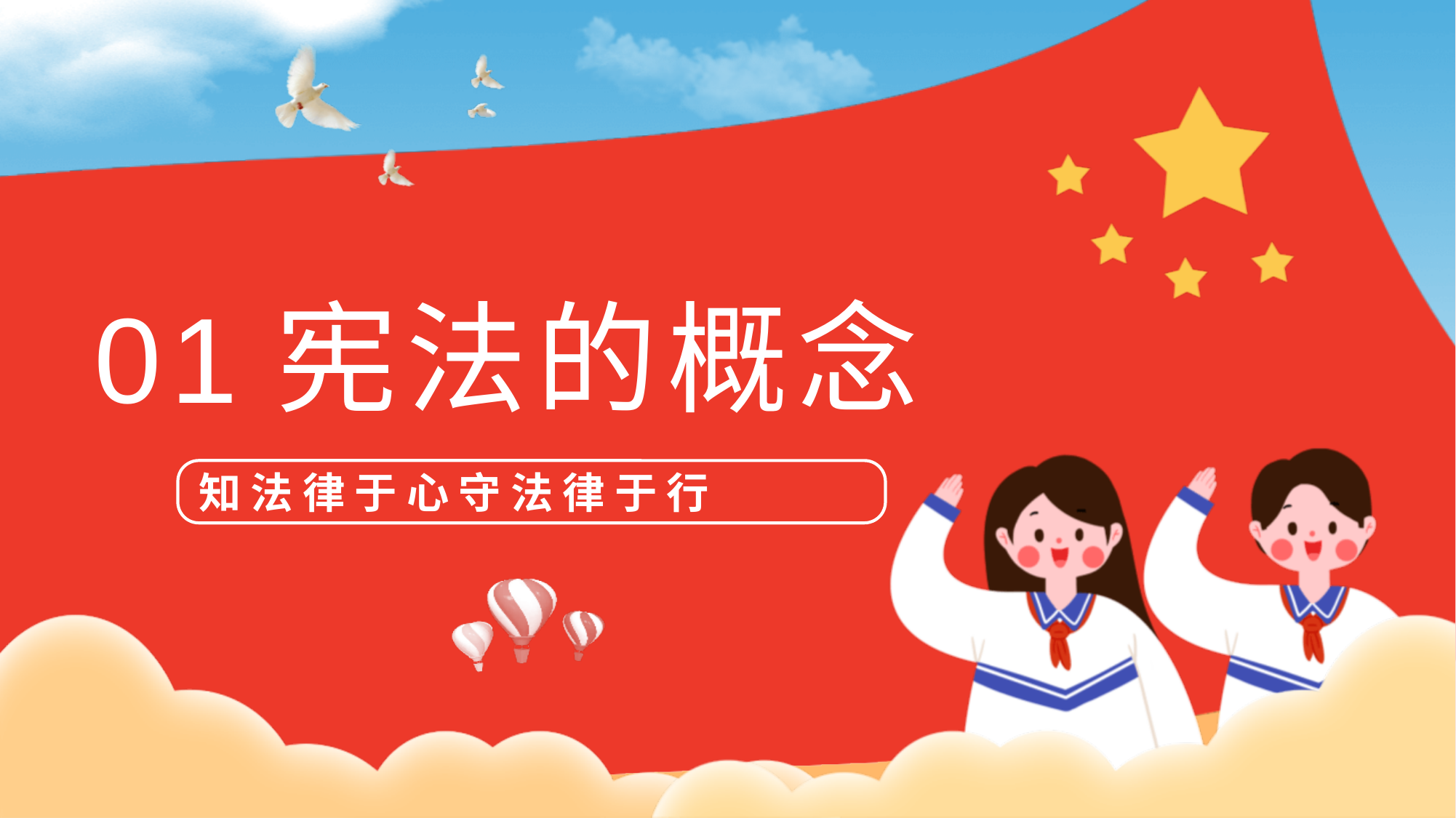

01宪法的概念

知 法 律 于 心 守 法 律 于 行